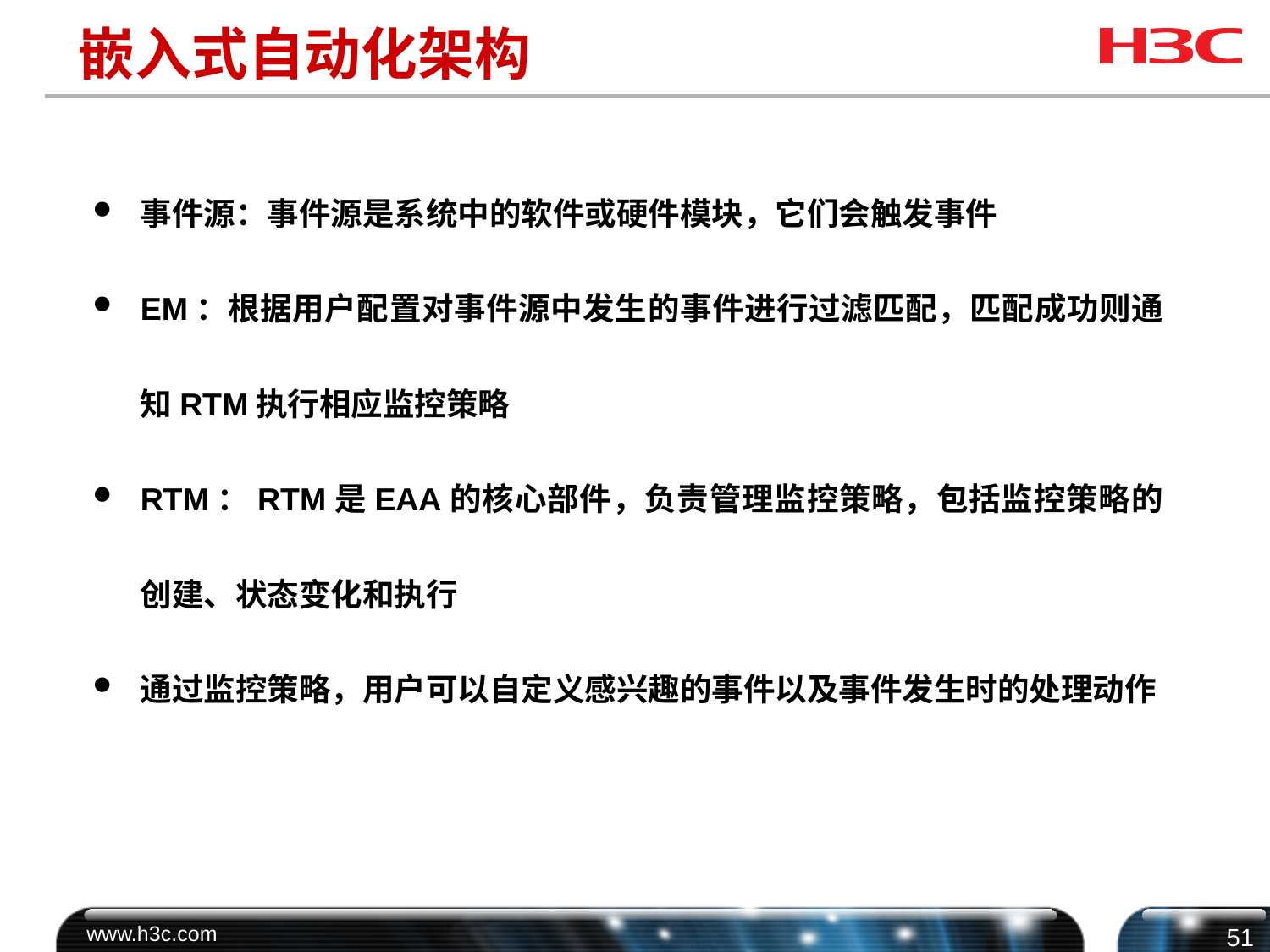

# 嵌入式自动化架构
事件源：事件源是系统中的软件或硬件模块，它们会触发事件
EM：根据用户配置对事件源中发生的事件进行过滤匹配，匹配成功则通知RTM执行相应监控策略
RTM：RTM是EAA的核心部件，负责管理监控策略，包括监控策略的创建、状态变化和执行
通过监控策略，用户可以自定义感兴趣的事件以及事件发生时的处理动作